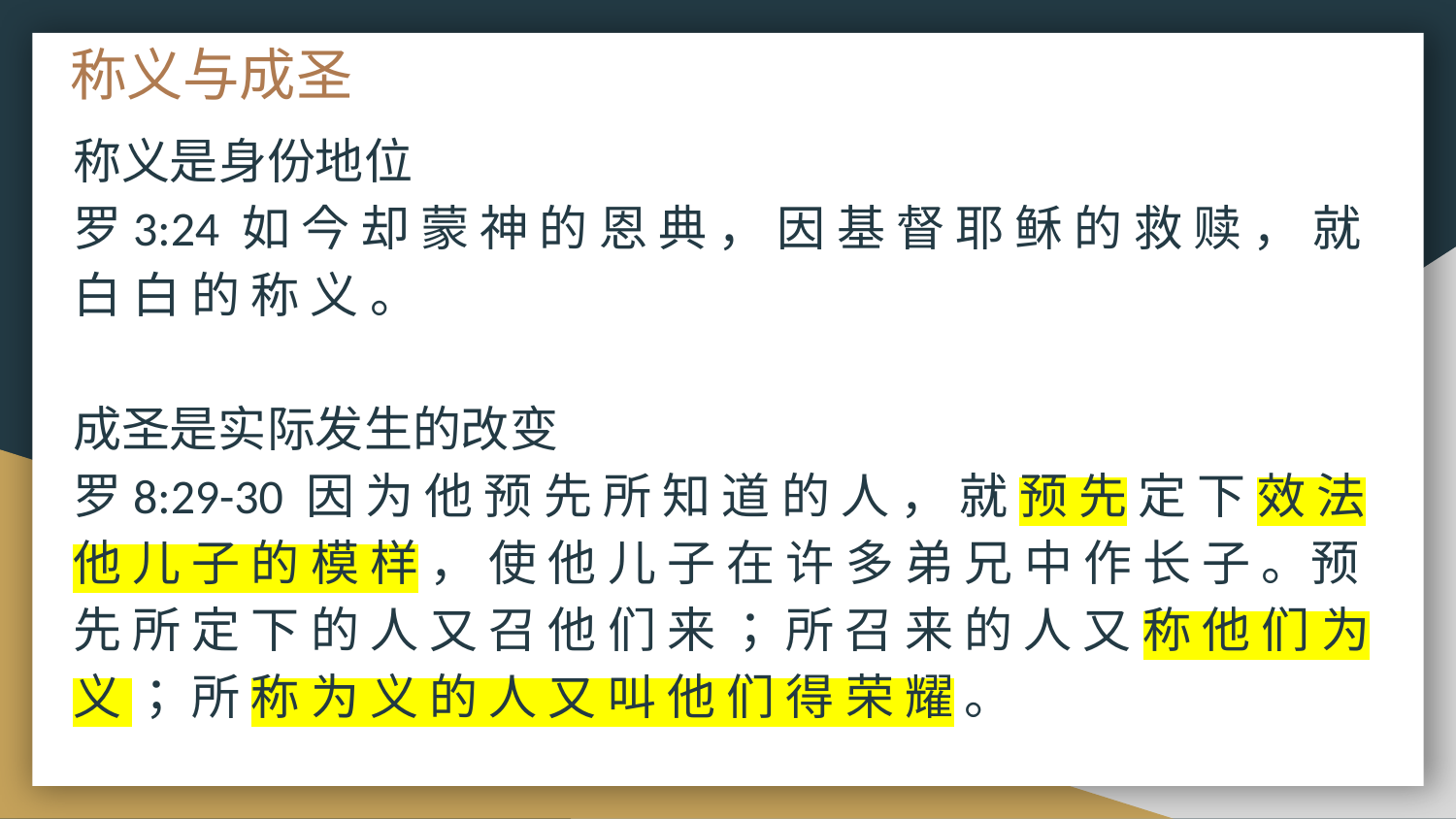

# 称义与成圣
称义是身份地位
罗3:24 如 今 却 蒙 神 的 恩 典 ， 因 基 督 耶 稣 的 救 赎 ， 就 白 白 的 称 义 。

成圣是实际发生的改变
罗8:29-30 因 为 他 预 先 所 知 道 的 人 ， 就 预 先 定 下 效 法 他 儿 子 的 模 样 ， 使 他 儿 子 在 许 多 弟 兄 中 作 长 子 。预 先 所 定 下 的 人 又 召 他 们 来 ； 所 召 来 的 人 又 称 他 们 为 义 ； 所 称 为 义 的 人 又 叫 他 们 得 荣 耀 。